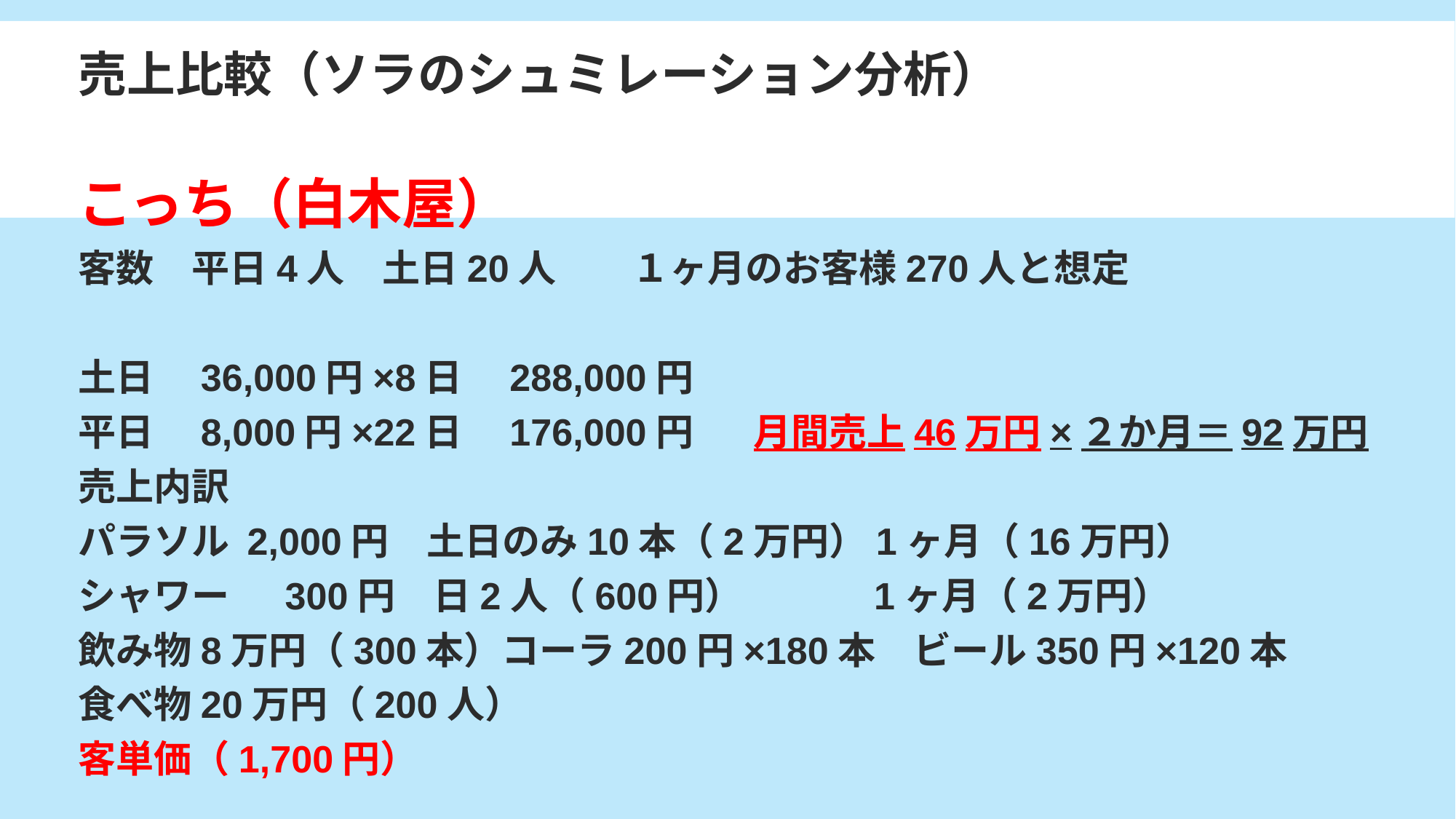

売上比較（ソラのシュミレーション分析）

こっち（白木屋）
客数　平日4人　土日20人　　１ヶ月のお客様270人と想定

土日　36,000円×8日　288,000円
平日　8,000円×22日　176,000円       月間売上46万円×２か月＝92万円
売上内訳
パラソル 2,000円　土日のみ10本（2万円）1ヶ月（16万円）
シャワー　 300円　日2人（600円）　　　 1ヶ月（2万円）
飲み物8万円（300本）コーラ200円×180本　ビール350円×120本
食べ物20万円（200人）
客単価（1,700円）